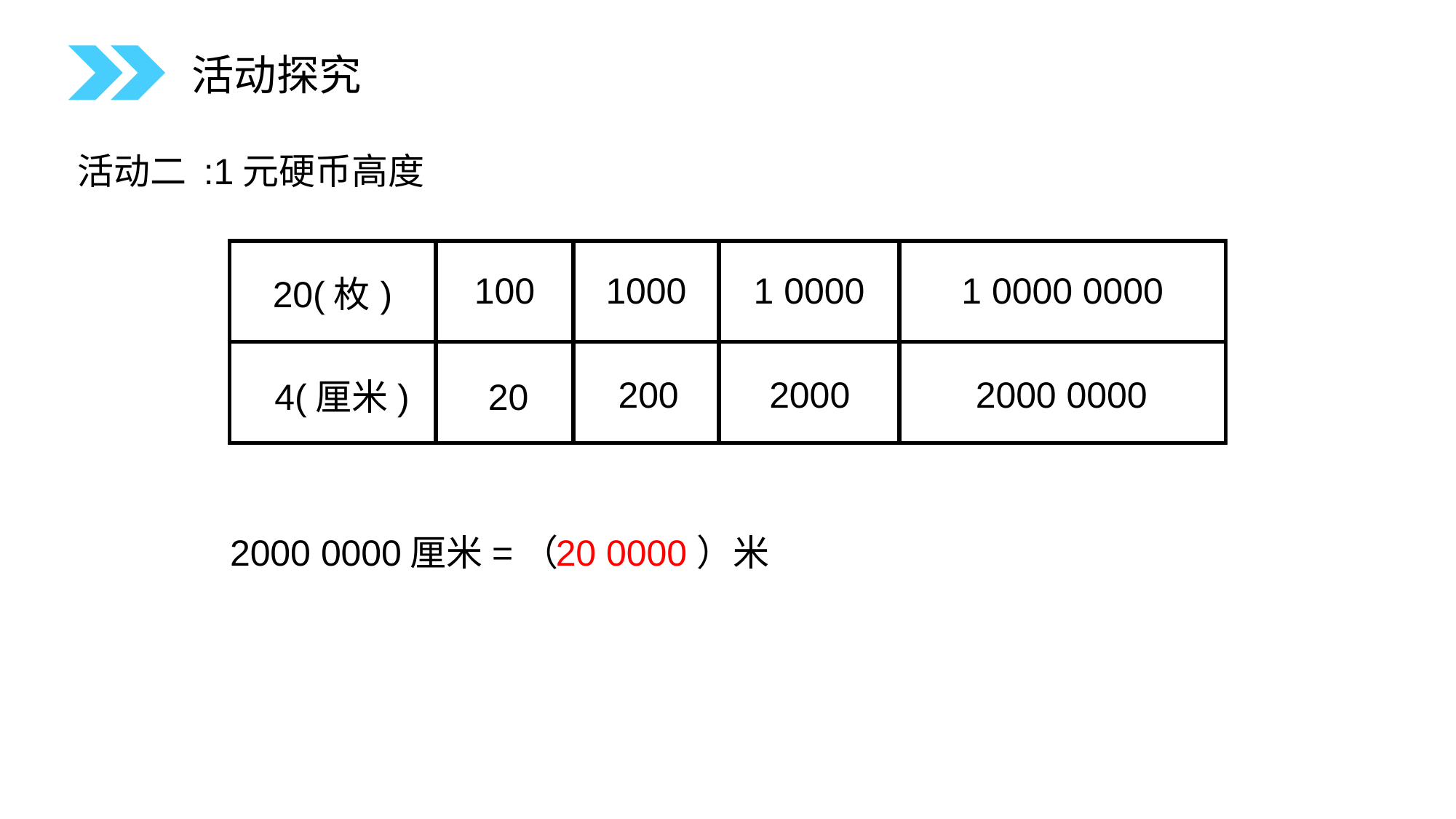

活动探究
活动二 :1元硬币高度
| 20(枚) | 100 | 1000 | 1 0000 | 1 0000 0000 |
| --- | --- | --- | --- | --- |
|  |  |  |  |  |
2000
2000 0000
200
4(厘米)
20
20 0000
2000 0000厘米=（                 ）米